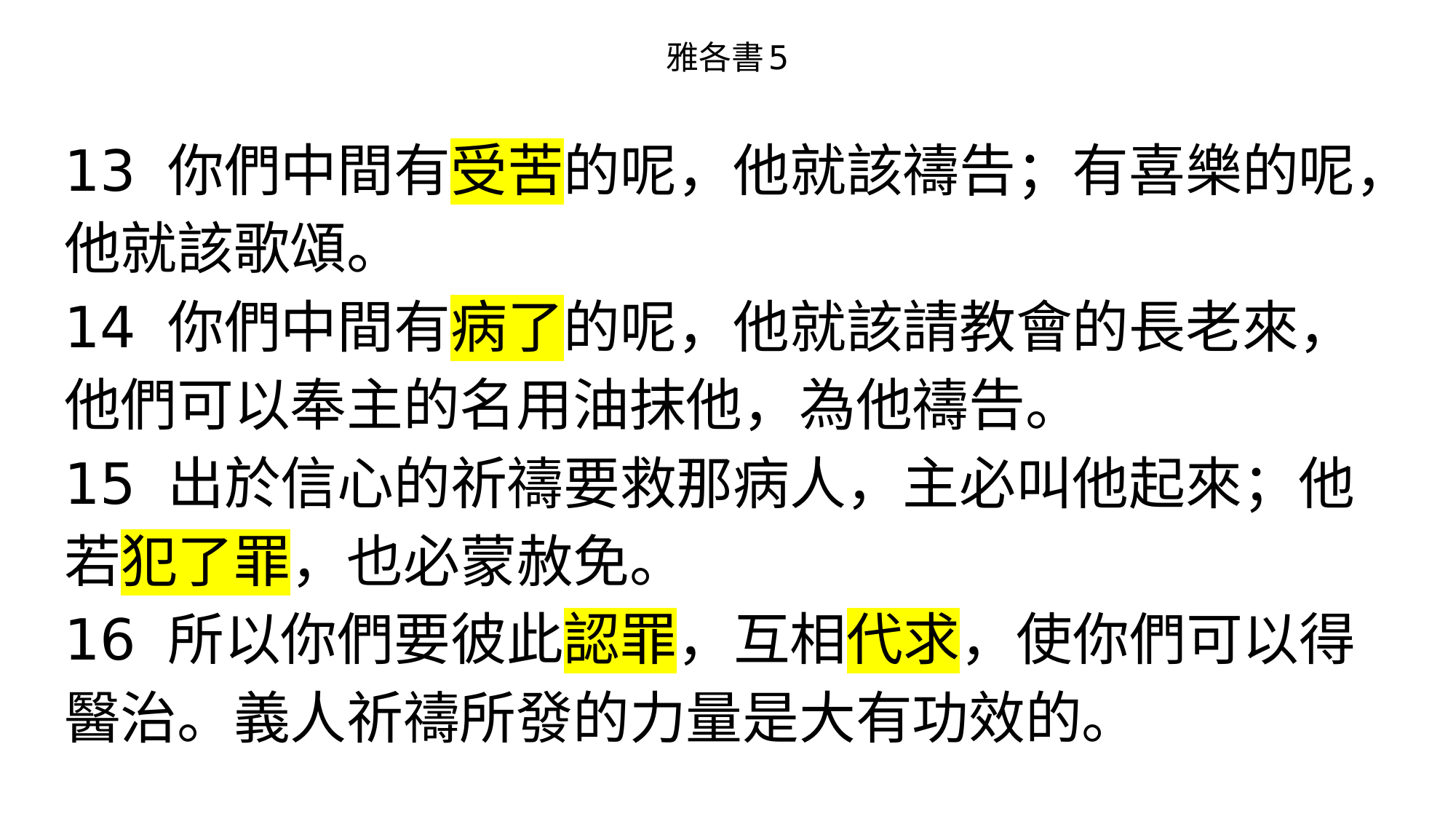

# 雅各書5
13 你們中間有受苦的呢，他就該禱告；有喜樂的呢，他就該歌頌。
14 你們中間有病了的呢，他就該請教會的長老來，他們可以奉主的名用油抹他，為他禱告。
15 出於信心的祈禱要救那病人，主必叫他起來；他若犯了罪，也必蒙赦免。
16 所以你們要彼此認罪，互相代求，使你們可以得醫治。義人祈禱所發的力量是大有功效的。